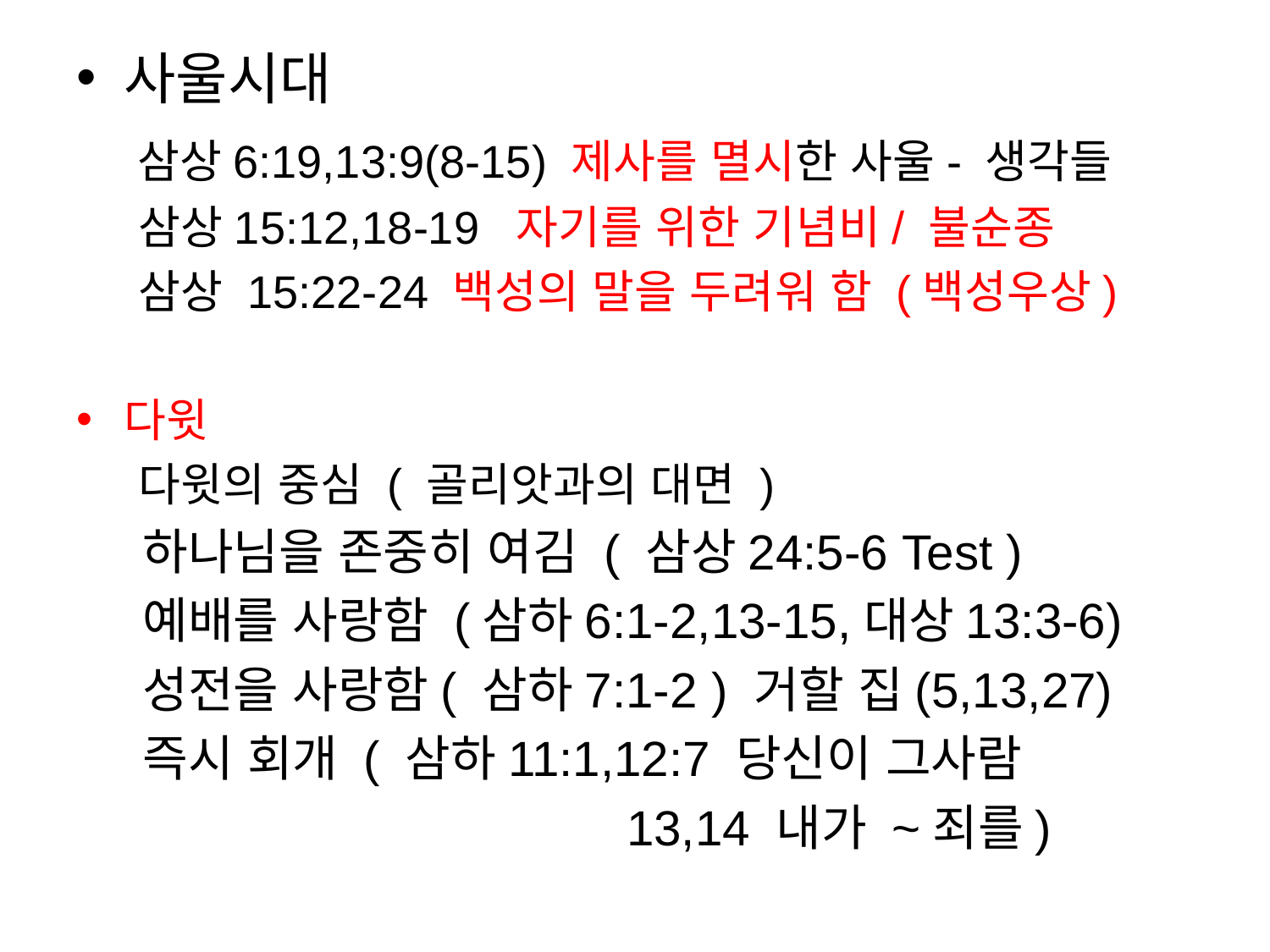

사울시대
   삼상6:19,13:9(8-15) 제사를 멸시한 사울- 생각들
    삼상15:12,18-19  자기를 위한 기념비/ 불순종
    삼상 15:22-24 백성의 말을 두려워 함 (백성우상)

다윗
    다윗의 중심 ( 골리앗과의 대면 )
    하나님을 존중히 여김 ( 삼상24:5-6 Test )
    예배를 사랑함 (삼하6:1-2,13-15,대상13:3-6)
    성전을 사랑함( 삼하7:1-2 ) 거할 집(5,13,27)
    즉시 회개 ( 삼하11:1,12:7 당신이 그사람
                                        13,14 내가 ~죄를)